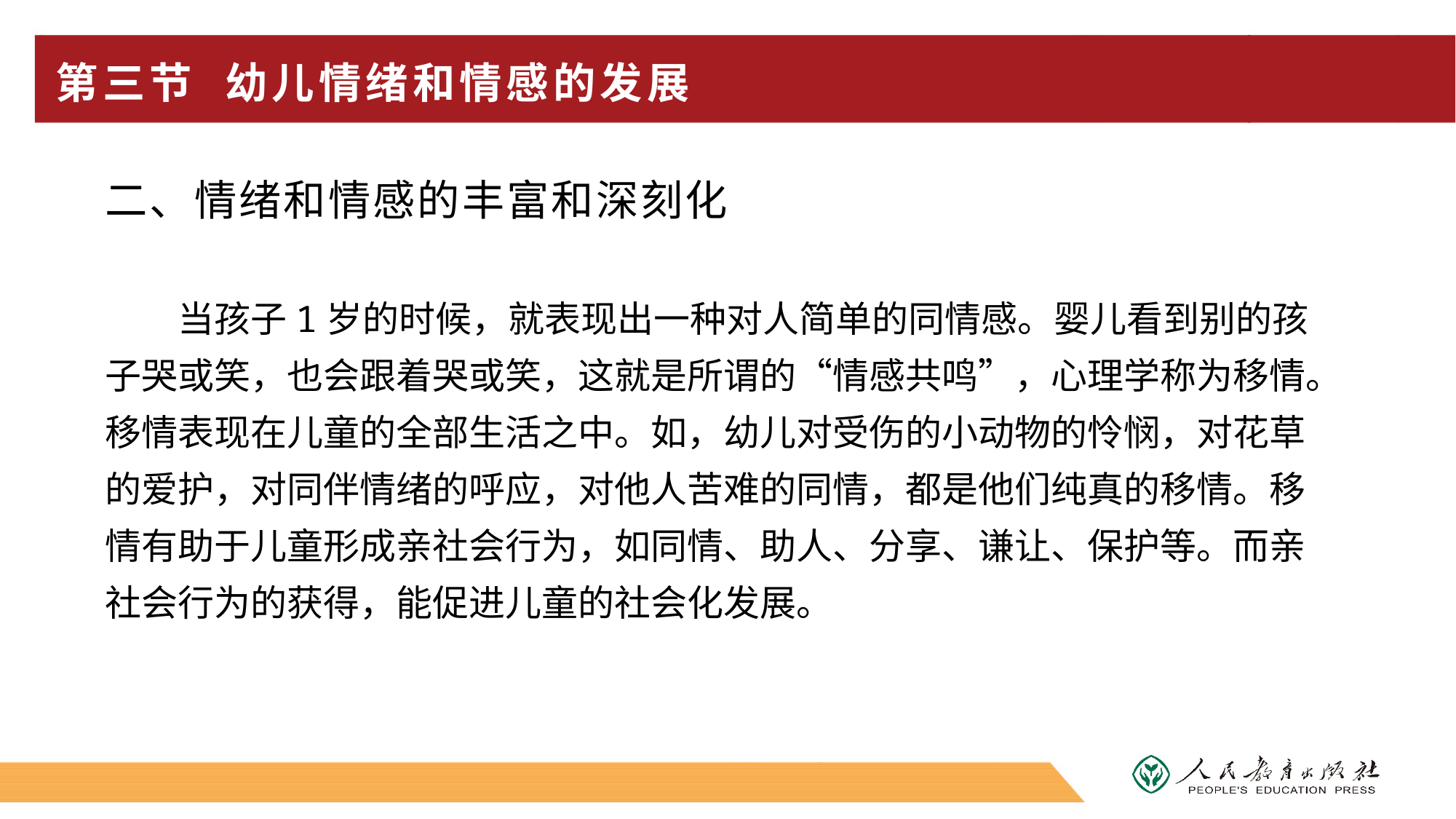

# 第三节  幼儿情绪和情感的发展
二、情绪和情感的丰富和深刻化
当孩子1岁的时候，就表现出一种对人简单的同情感。婴儿看到别的孩子哭或笑，也会跟着哭或笑，这就是所谓的“情感共鸣”，心理学称为移情。移情表现在儿童的全部生活之中。如，幼儿对受伤的小动物的怜悯，对花草的爱护，对同伴情绪的呼应，对他人苦难的同情，都是他们纯真的移情。移情有助于儿童形成亲社会行为，如同情、助人、分享、谦让、保护等。而亲社会行为的获得，能促进儿童的社会化发展。